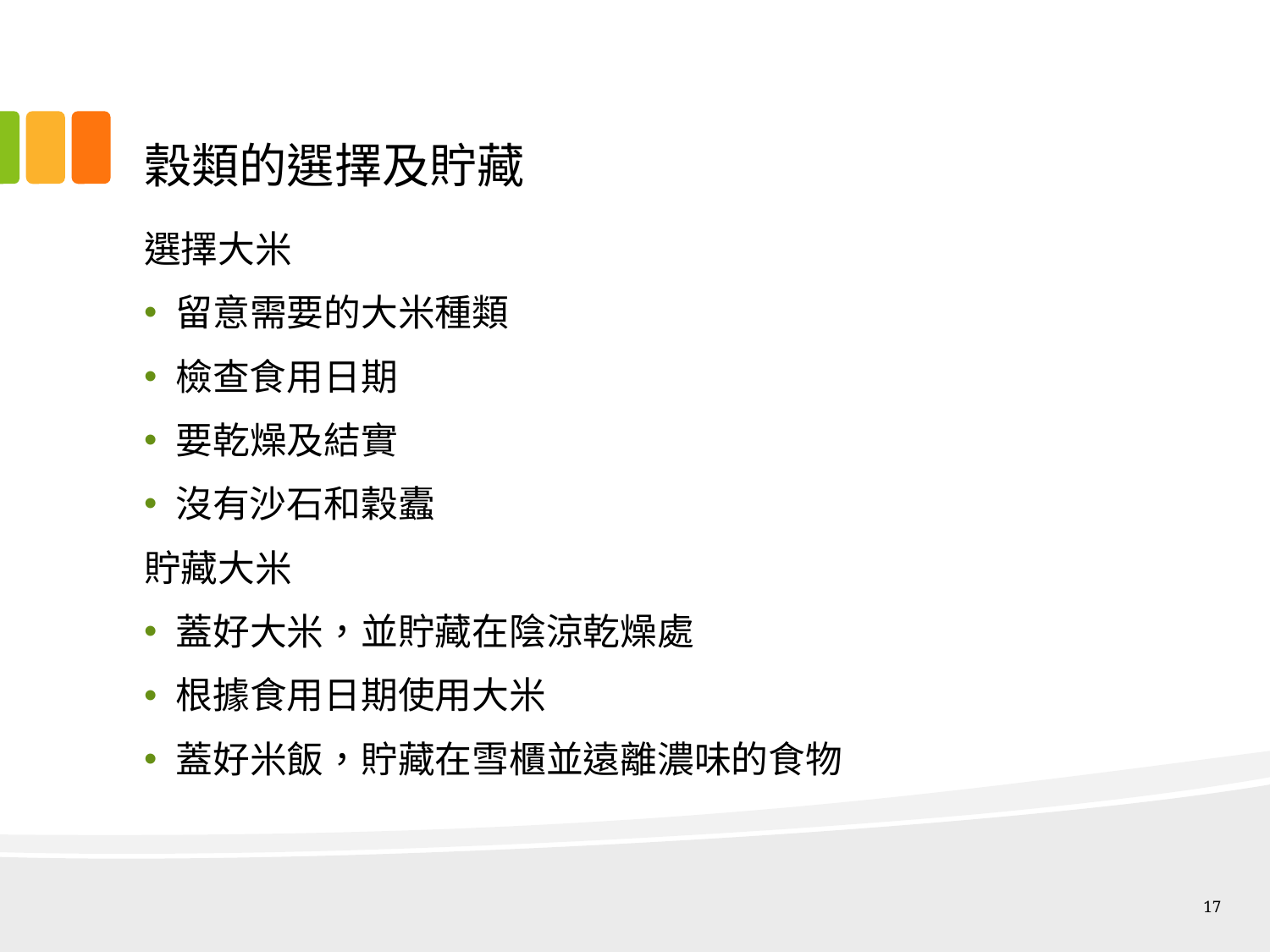

# 穀類的選擇及貯藏
選擇大米
留意需要的大米種類
檢查食用日期
要乾燥及結實
沒有沙石和穀蠹
貯藏大米
蓋好大米，並貯藏在陰涼乾燥處
根據食用日期使用大米
蓋好米飯，貯藏在雪櫃並遠離濃味的食物

17